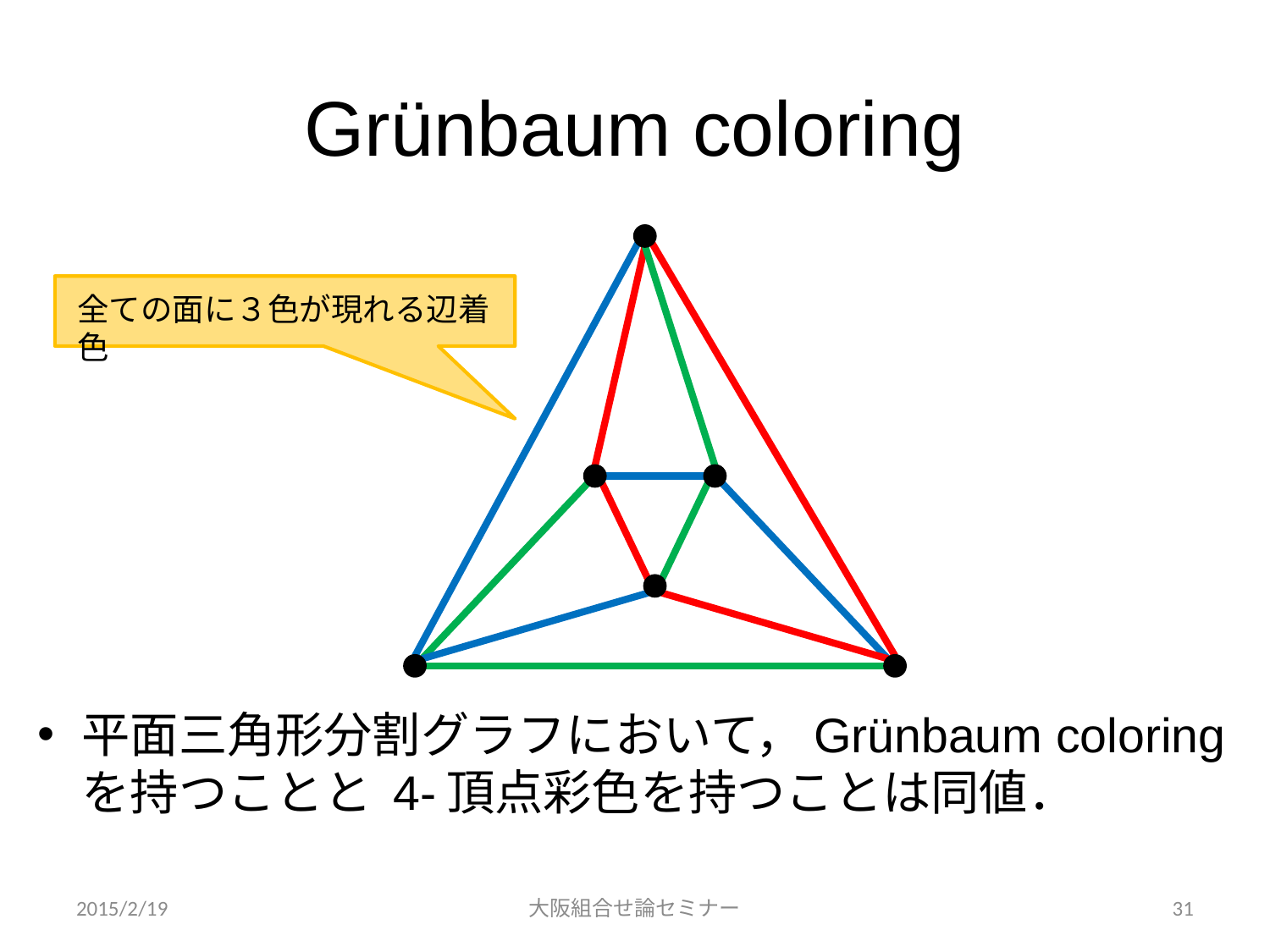

# Grünbaum coloring

平面三角形分割グラフにおいて，Grünbaum coloring を持つことと 4-頂点彩色を持つことは同値．

全ての面に３色が現れる辺着色

2015/2/19
大阪組合せ論セミナー
31